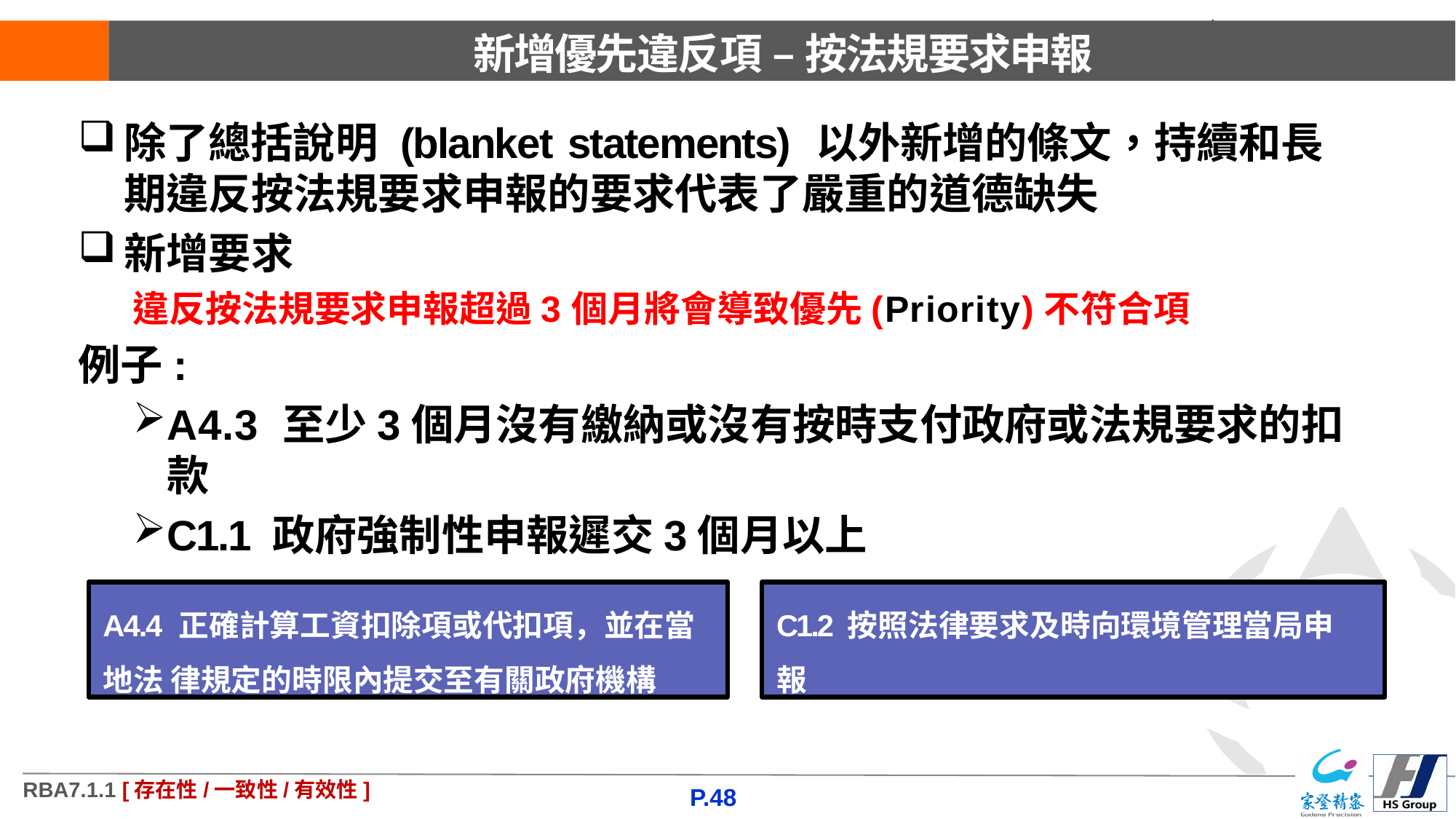

# 新增優先違反項 – 按法規要求申報
除了總括說明 (blanket statements) 以外新增的條文，持續和長期違反按法規要求申報的要求代表了嚴重的道德缺失
新增要求
違反按法規要求申報超過3個月將會導致優先(Priority)不符合項
例子:
A4.3 至少3個月沒有繳納或沒有按時支付政府或法規要求的扣款
C1.1 政府強制性申報遲交3個月以上
A4.4 正確計算工資扣除項或代扣項，並在當地法 律規定的時限內提交至有關政府機構
C1.2 按照法律要求及時向環境管理當局申 報